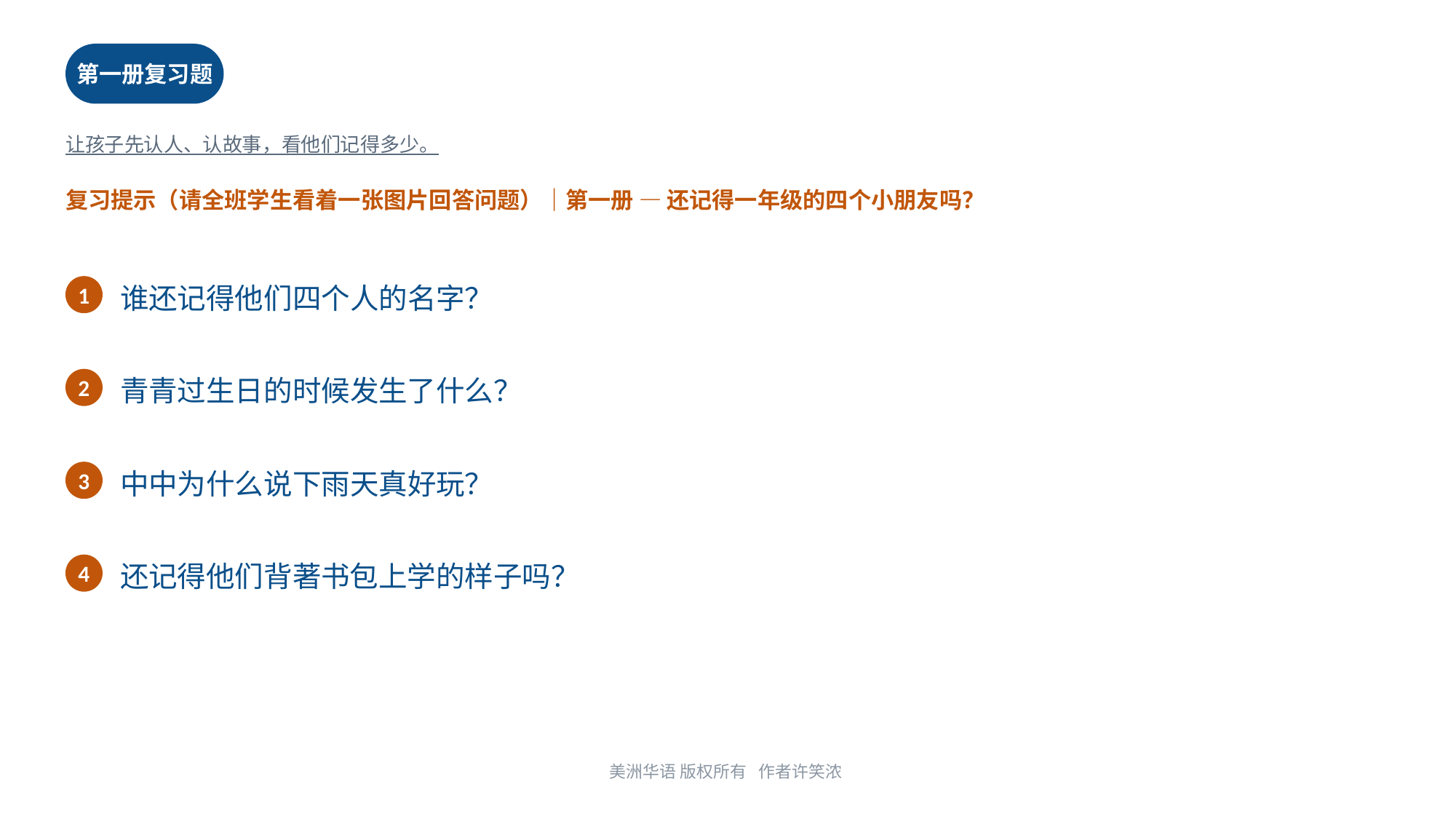

第一册复习题
让孩子先认人、认故事，看他们记得多少。
复习提示（请全班学生看着一张图片回答问题）｜第一册 — 还记得一年级的四个小朋友吗？
1
谁还记得他们四个人的名字？
2
青青过生日的时候发生了什么？
3
中中为什么说下雨天真好玩？
4
还记得他们背著书包上学的样子吗？
美洲华语 版权所有   作者许笑浓